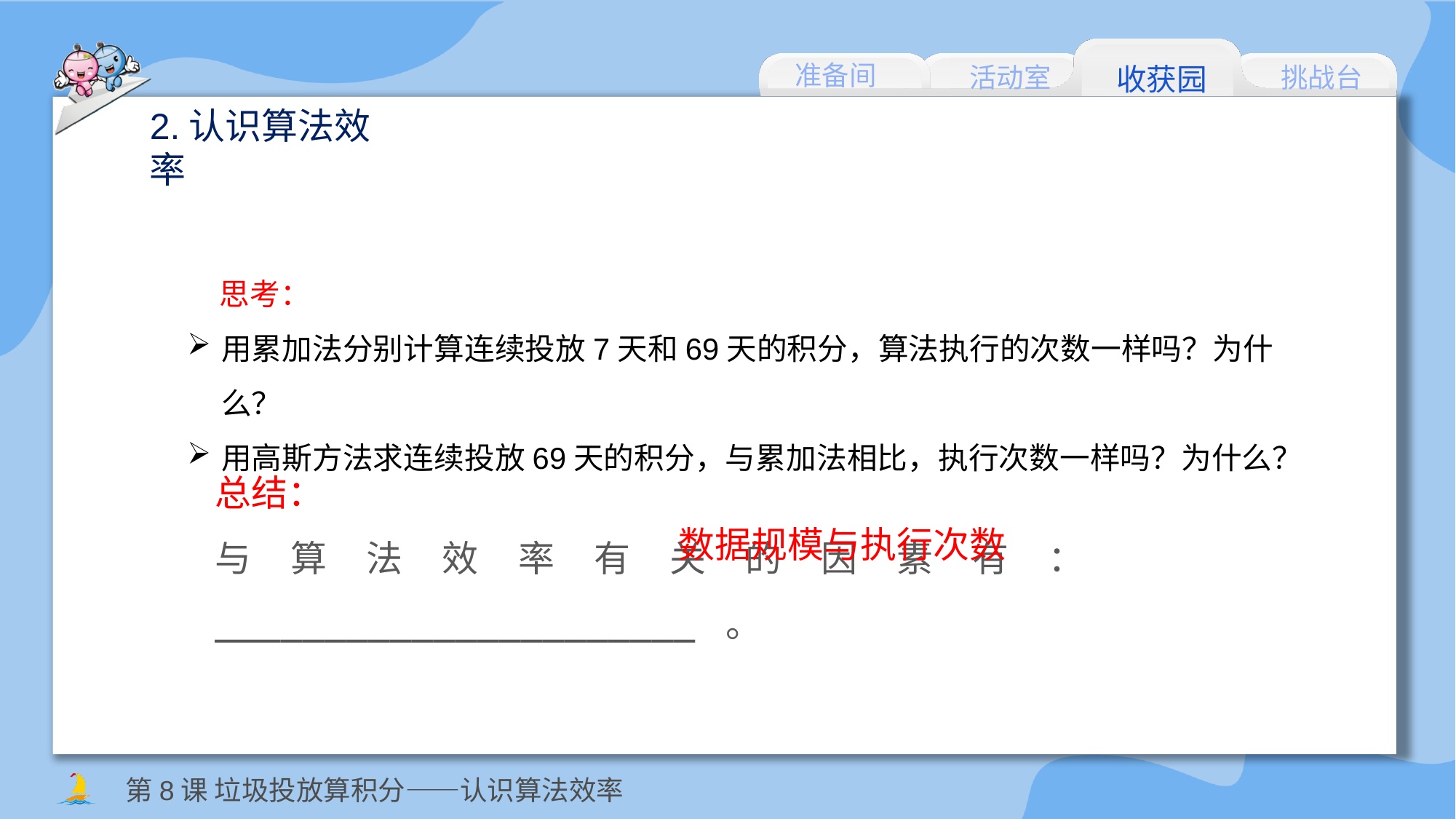

2.认识算法效率
思考：
用累加法分别计算连续投放7天和69天的积分，算法执行的次数一样吗？为什么？
用高斯方法求连续投放69天的积分，与累加法相比，执行次数一样吗？为什么？
总结：
与算法效率有关的因素有：______________________ 。
数据规模与执行次数